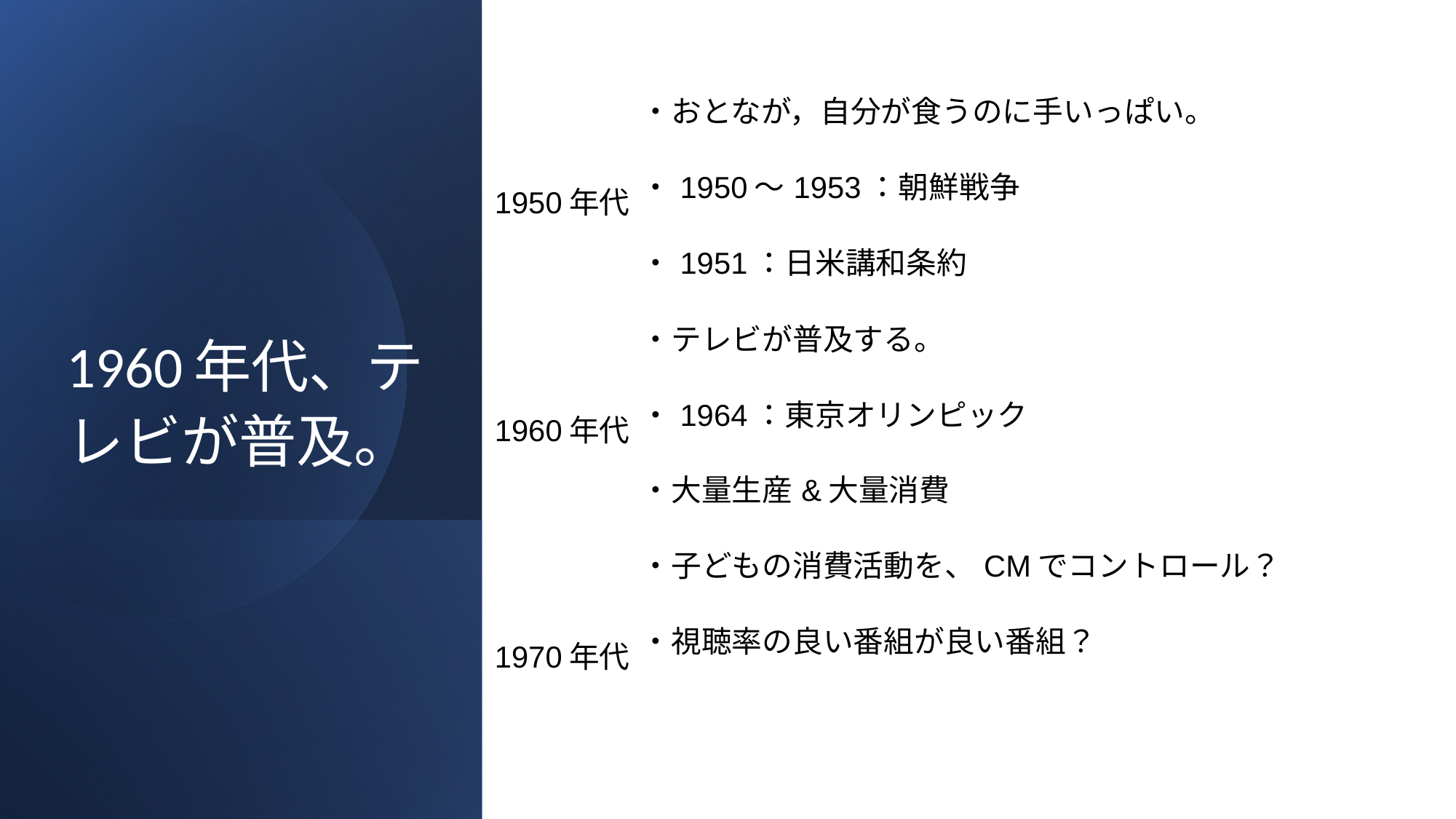

| 1950年代 | ・おとなが，自分が食うのに手いっぱい。 |
| --- | --- |
|  | ・1950～1953：朝鮮戦争 |
|  | ・1951：日米講和条約 |
| 1960年代 | ・テレビが普及する。 |
|  | ・1964：東京オリンピック |
|  | ・大量生産&大量消費 |
| 1970年代 | ・子どもの消費活動を、CMでコントロール？ |
|  | ・視聴率の良い番組が良い番組？ |
|  |  |

# 1960年代、テレビが普及。